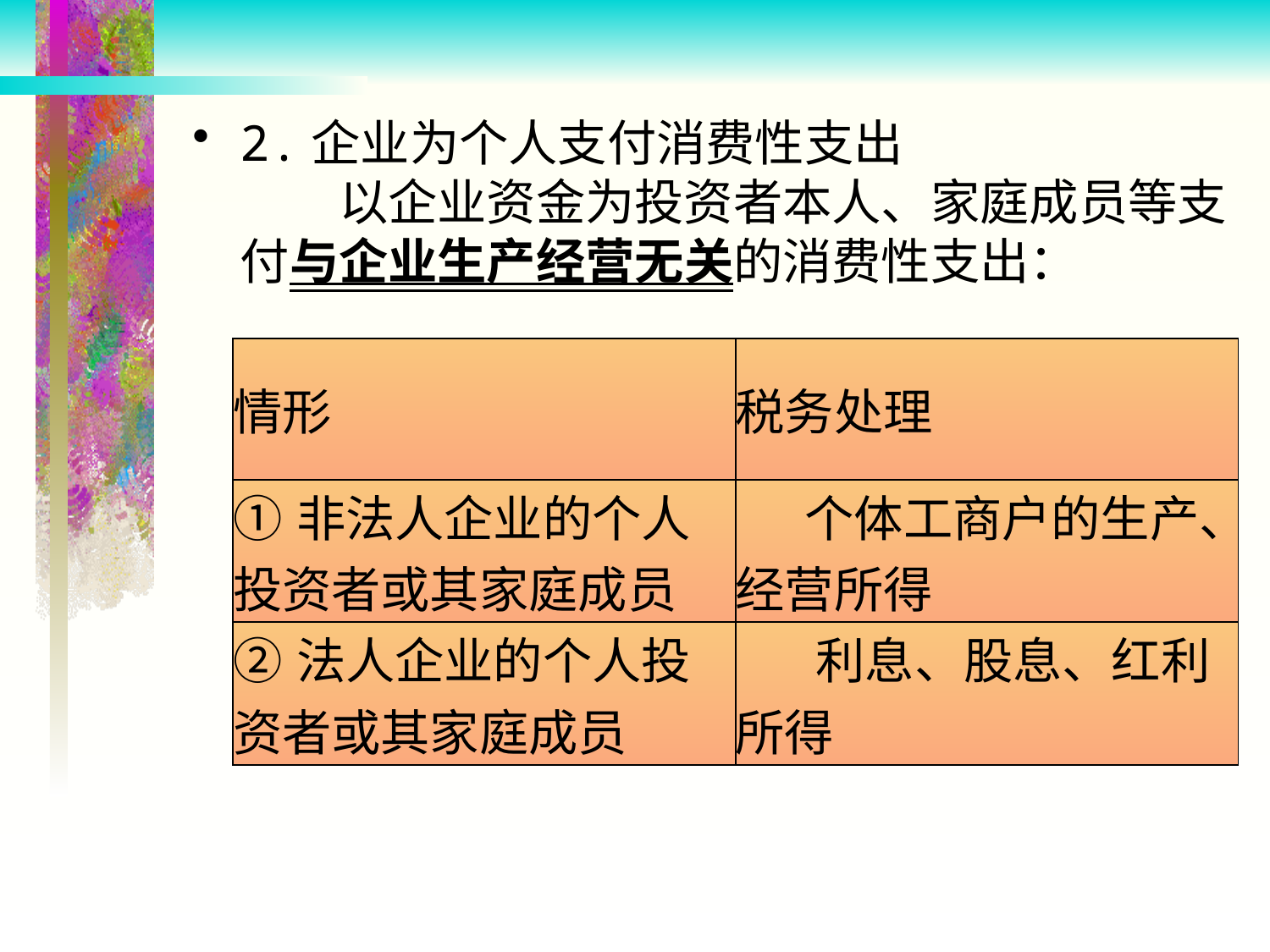

2.企业为个人支付消费性支出
　　以企业资金为投资者本人、家庭成员等支付与企业生产经营无关的消费性支出：
| 情形 | 税务处理 |
| --- | --- |
| ①非法人企业的个人投资者或其家庭成员 | 个体工商户的生产、经营所得 |
| ②法人企业的个人投资者或其家庭成员 | 利息、股息、红利所得 |